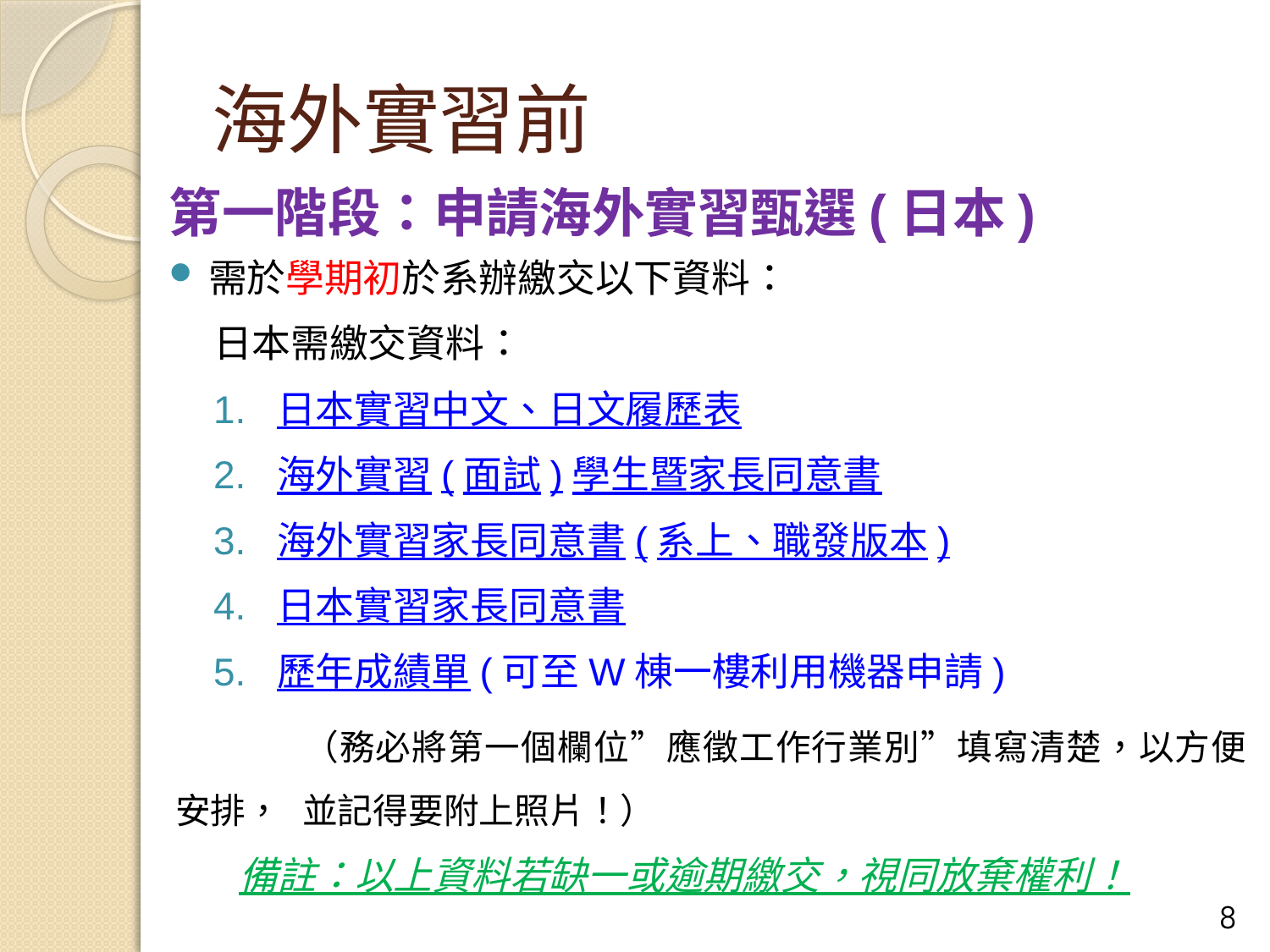

# 海外實習前
第一階段：申請海外實習甄選(日本)
需於學期初於系辦繳交以下資料：
日本需繳交資料：
日本實習中文、日文履歷表
海外實習(面試)學生暨家長同意書
海外實習家長同意書(系上、職發版本)
日本實習家長同意書
歷年成績單(可至W棟一樓利用機器申請)
	（務必將第一個欄位”應徵工作行業別”填寫清楚，以方便安排，	並記得要附上照片！）
       備註：以上資料若缺一或逾期繳交，視同放棄權利！

8